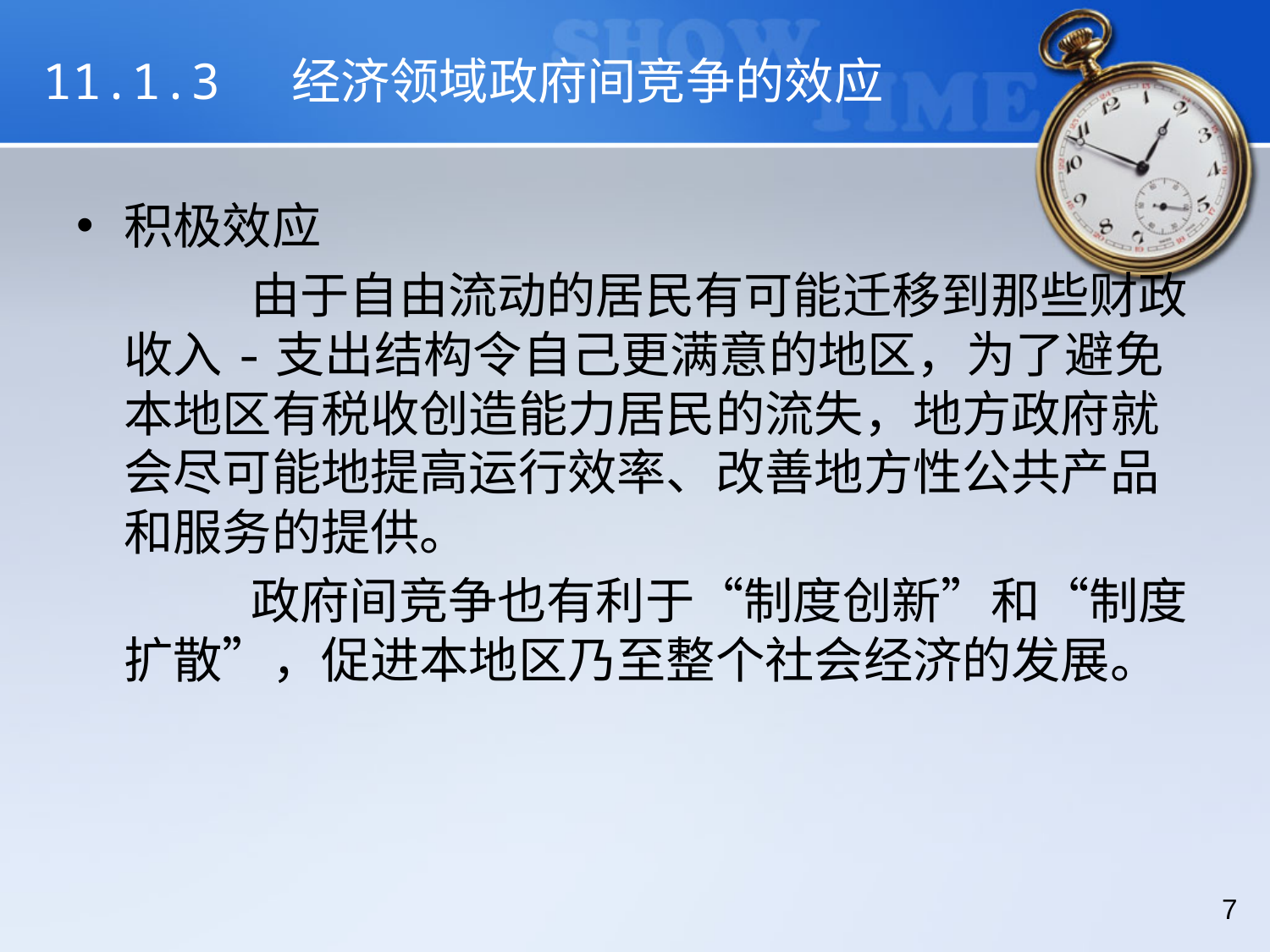

# 11.1.3  经济领域政府间竞争的效应
积极效应
		由于自由流动的居民有可能迁移到那些财政收入-支出结构令自己更满意的地区，为了避免本地区有税收创造能力居民的流失，地方政府就会尽可能地提高运行效率、改善地方性公共产品和服务的提供。
		政府间竞争也有利于“制度创新”和“制度扩散”，促进本地区乃至整个社会经济的发展。
7